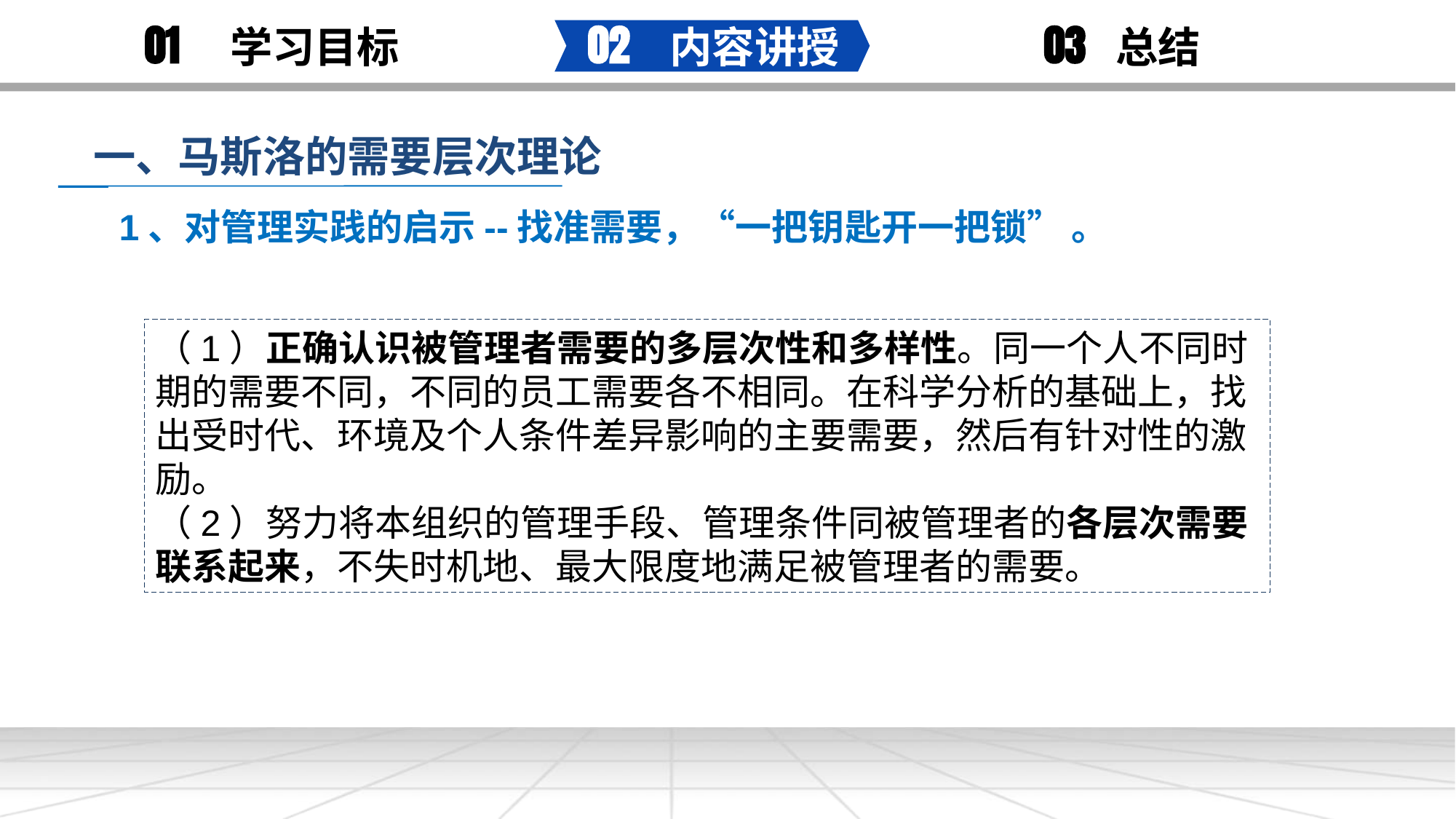

02   内容讲授
03  总结
01    学习目标

一、马斯洛的需要层次理论
1、对管理实践的启示--找准需要，“一把钥匙开一把锁” 。
（1）正确认识被管理者需要的多层次性和多样性。同一个人不同时期的需要不同，不同的员工需要各不相同。在科学分析的基础上，找出受时代、环境及个人条件差异影响的主要需要，然后有针对性的激励。
（2）努力将本组织的管理手段、管理条件同被管理者的各层次需要联系起来，不失时机地、最大限度地满足被管理者的需要。